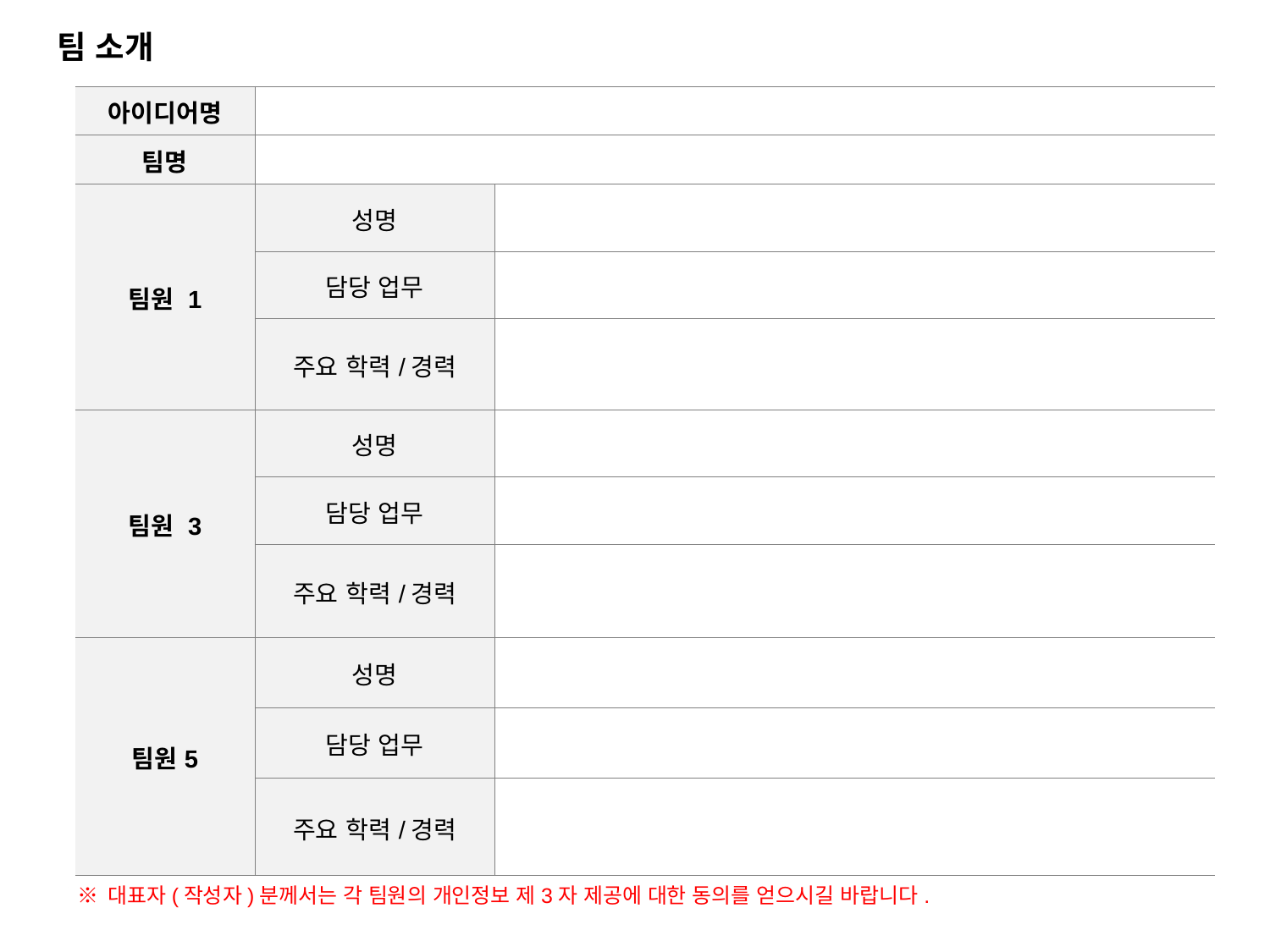

팀 소개
| 아이디어명 |  |  |
| --- | --- | --- |
| 팀명 |  |  |
| 팀원 1 | 성명 |  |
|  | 담당 업무 |  |
|  | 주요 학력/경력 |  |
| 팀원 3 | 성명 |  |
|  | 담당 업무 |  |
|  | 주요 학력/경력 |  |
| 팀원5 | 성명 |  |
|  | 담당 업무 |  |
|  | 주요 학력/경력 |  |
※ 대표자(작성자)분께서는 각 팀원의 개인정보 제3자 제공에 대한 동의를 얻으시길 바랍니다.